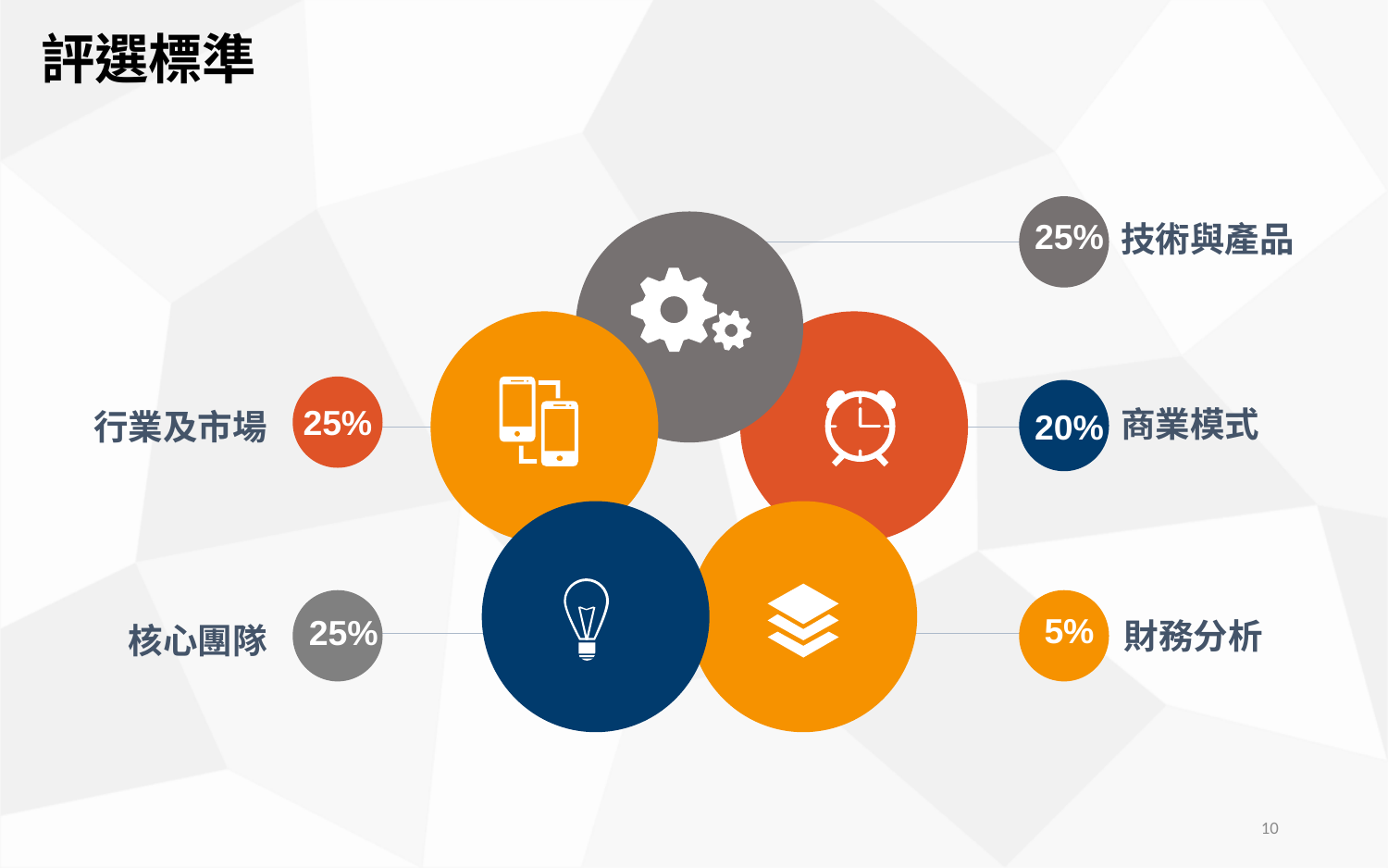

評選標準

25%
技術與產品

25%
商業模式
20%
行業及市場

5%
25%
財務分析
核心團隊
10